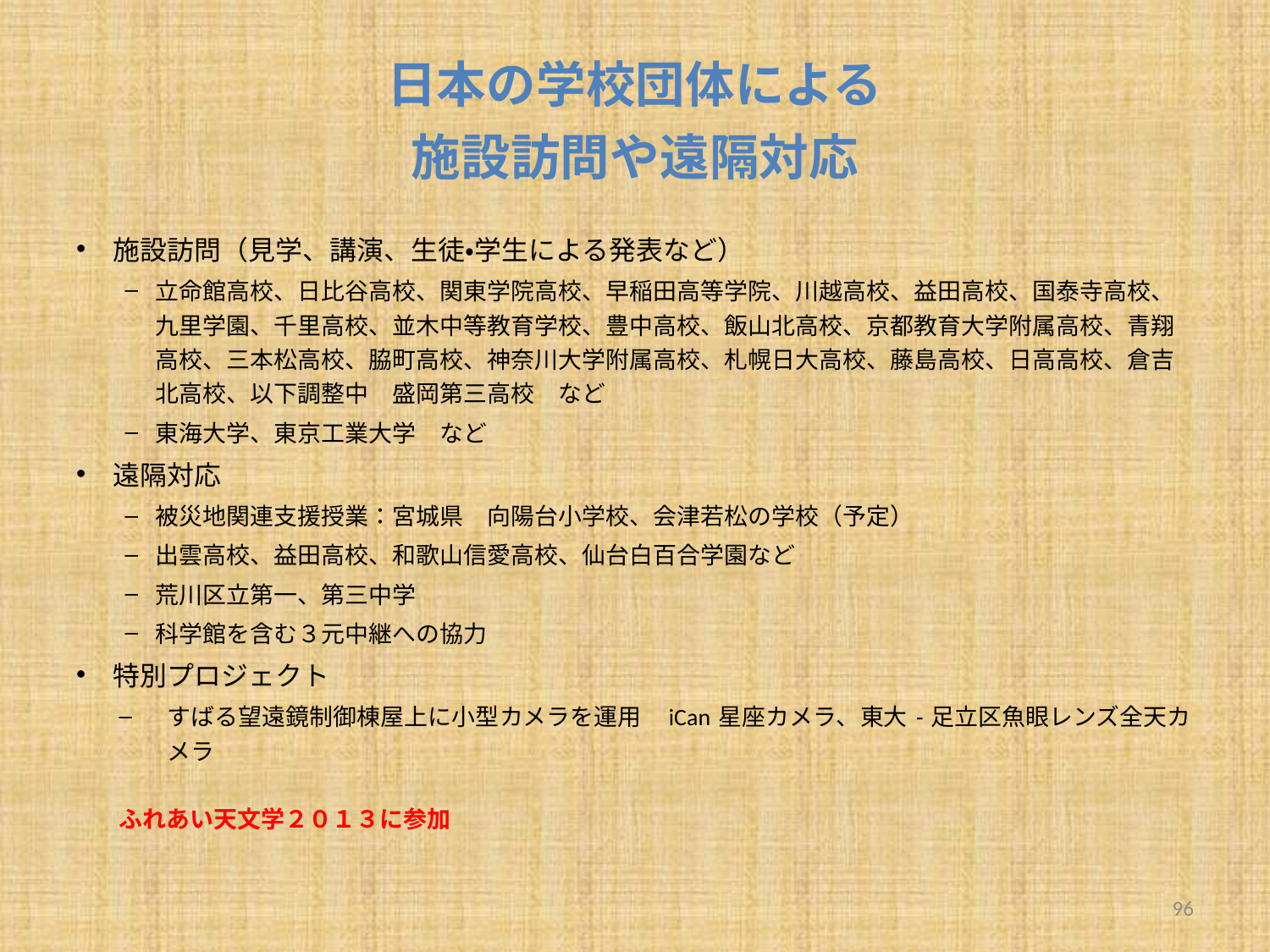

# 日本の学校団体による 施設訪問や遠隔対応
施設訪問（見学、講演、生徒・学生による発表など）
立命館高校、日比谷高校、関東学院高校、早稲田高等学院、川越高校、益田高校、国泰寺高校、九里学園、千里高校、並木中等教育学校、豊中高校、飯山北高校、京都教育大学附属高校、青翔高校、三本松高校、脇町高校、神奈川大学附属高校、札幌日大高校、藤島高校、日高高校、倉吉北高校、以下調整中　盛岡第三高校　など
東海大学、東京工業大学　など
遠隔対応
被災地関連支援授業：宮城県　向陽台小学校、会津若松の学校（予定）
出雲高校、益田高校、和歌山信愛高校、仙台白百合学園など
荒川区立第一、第三中学
科学館を含む３元中継への協力
特別プロジェクト
すばる望遠鏡制御棟屋上に小型カメラを運用　iCan 星座カメラ、東大 - 足立区魚眼レンズ全天カメラ

ふれあい天文学２０１３に参加
96